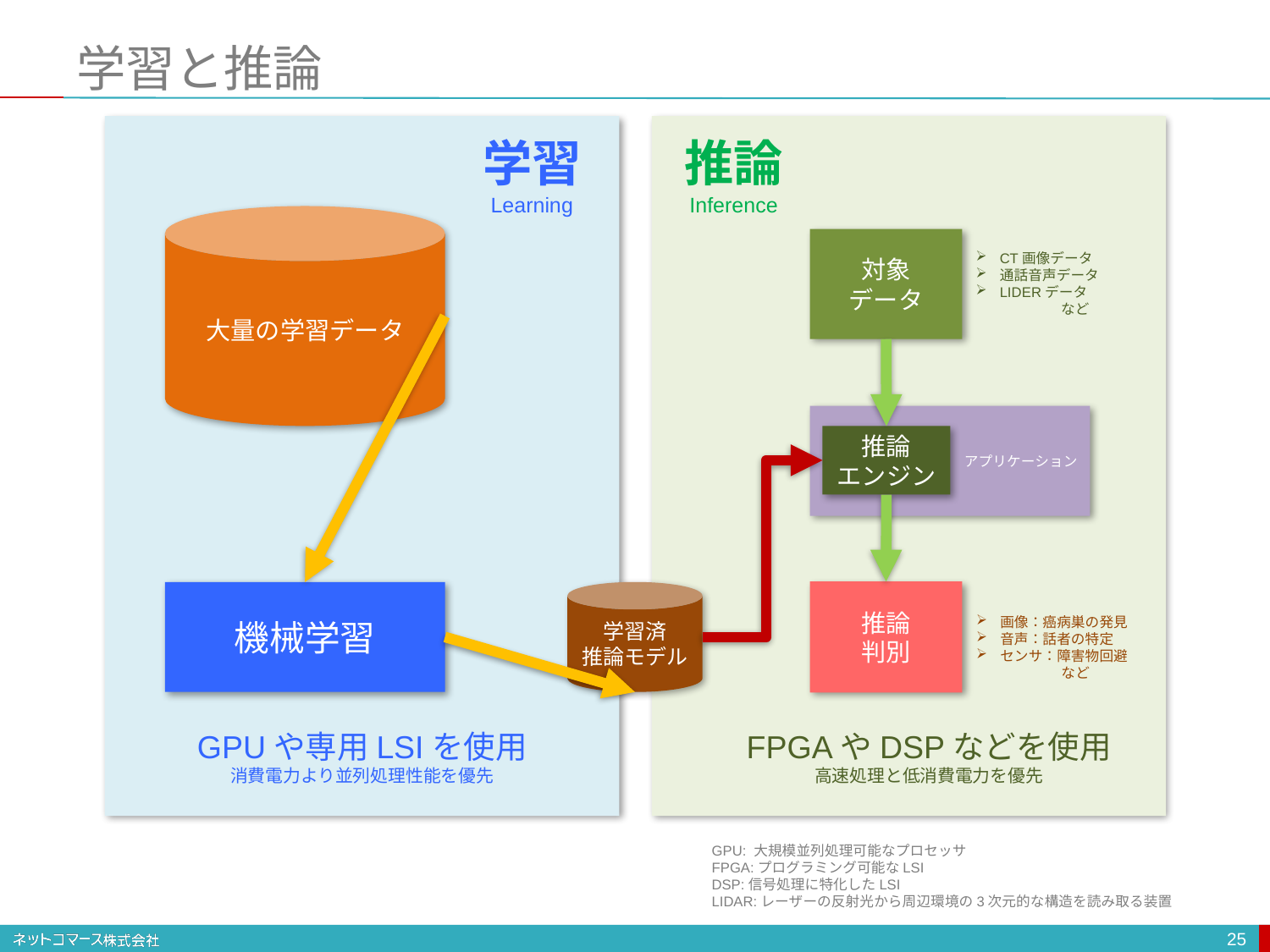

# 学習と推論

学習
Learning
推論
Inference
大量の学習データ
対象
データ
CT画像データ
通話音声データ
LIDERデータ
　　　　　　など
アプリケーション
推論
エンジン
推論
判別
機械学習
学習済
推論モデル
画像：癌病巣の発見
音声：話者の特定
センサ：障害物回避
　　　　　　など
GPUや専用LSIを使用
消費電力より並列処理性能を優先
FPGAやDSPなどを使用
高速処理と低消費電力を優先
GPU: 大規模並列処理可能なプロセッサ
FPGA:プログラミング可能なLSI
DSP:信号処理に特化したLSI
LIDAR:レーザーの反射光から周辺環境の3次元的な構造を読み取る装置
25